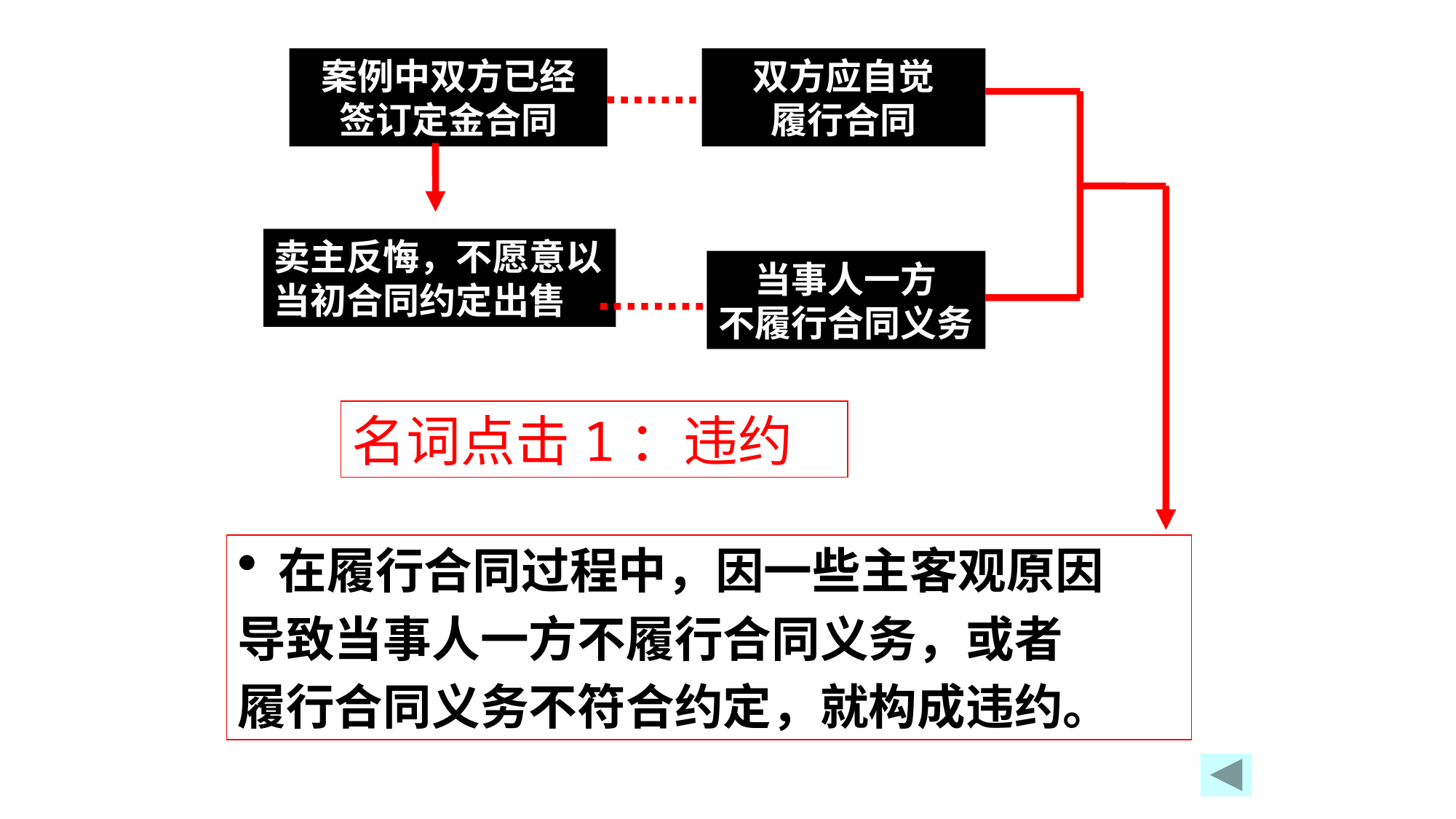

案例中双方已经
签订定金合同
双方应自觉
履行合同

卖主反悔，不愿意以当初合同约定出售
当事人一方
不履行合同义务

名词点击1：违约
在履行合同过程中，因一些主客观原因
导致当事人一方不履行合同义务，或者
履行合同义务不符合约定，就构成违约。